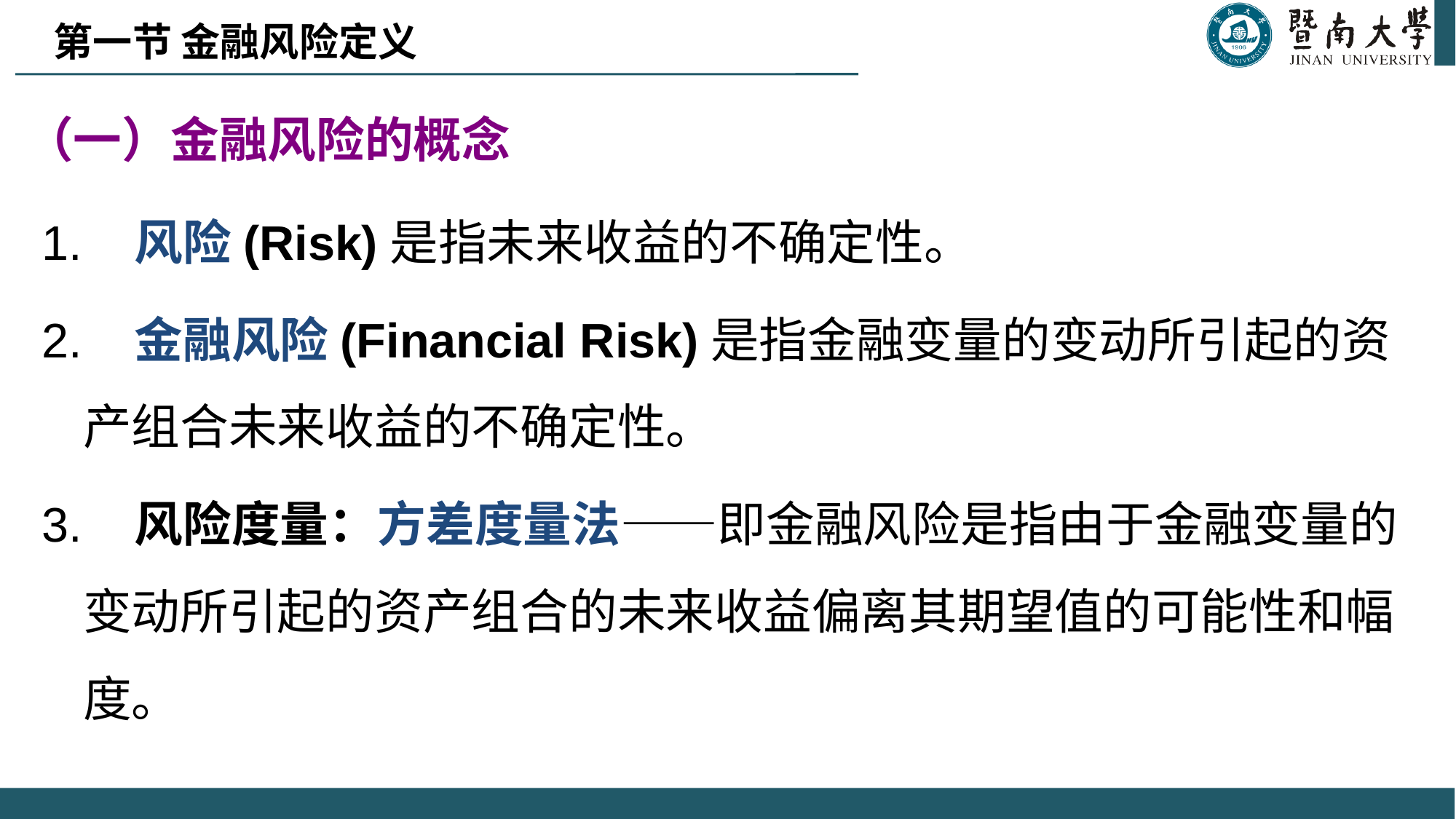

第一节 金融风险定义
# （一）金融风险的概念
1.   风险(Risk)是指未来收益的不确定性。
2.   金融风险(Financial Risk)是指金融变量的变动所引起的资产组合未来收益的不确定性。
3.   风险度量：方差度量法——即金融风险是指由于金融变量的变动所引起的资产组合的未来收益偏离其期望值的可能性和幅度。